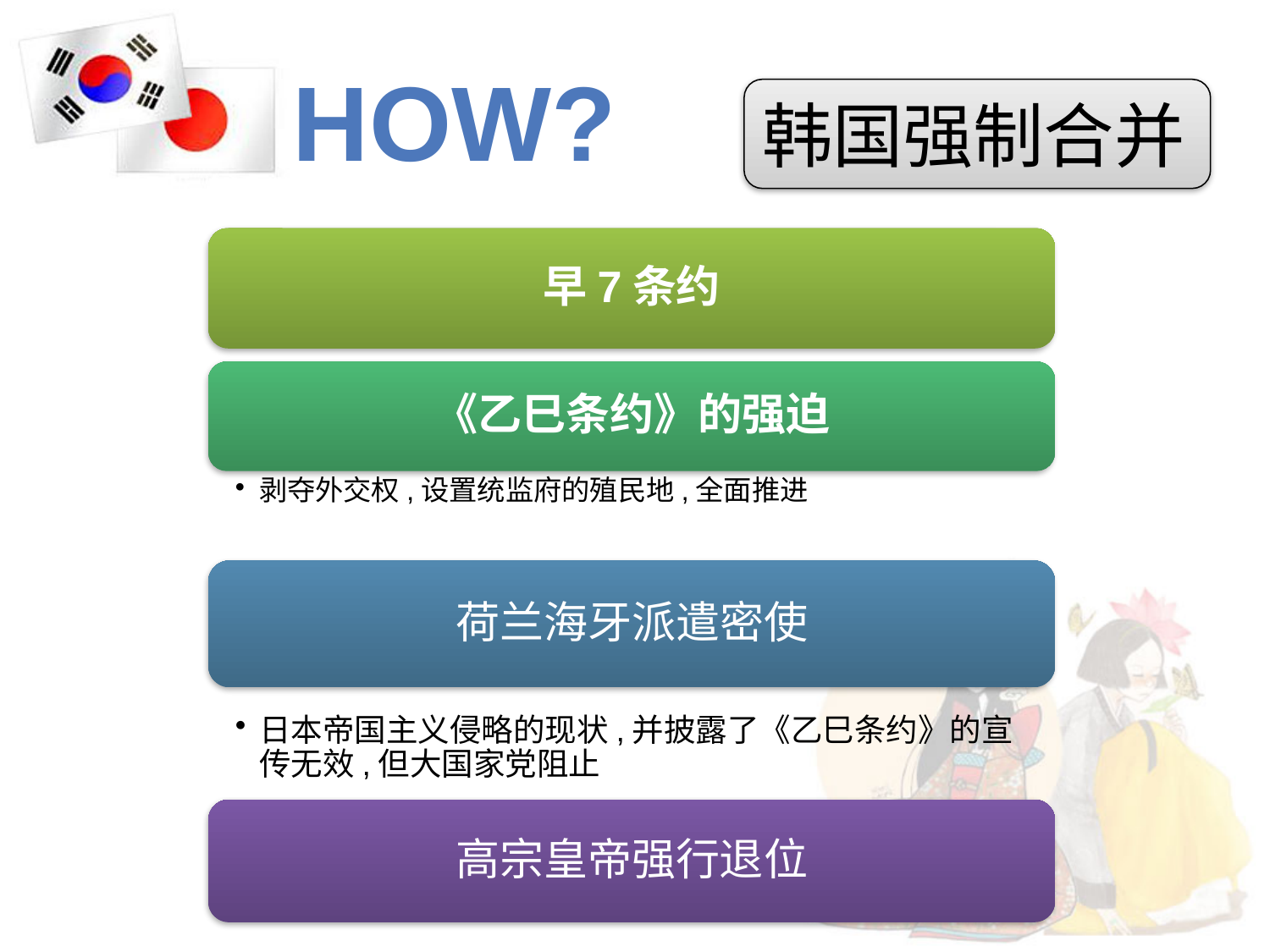

# how?
韩国强制合并
早7条约
《乙巳条约》的强迫
剥夺外交权,设置统监府的殖民地,全面推进
荷兰海牙派遣密使
日本帝国主义侵略的现状,并披露了《乙巳条约》的宣传无效,但大国家党阻止
高宗皇帝强行退位